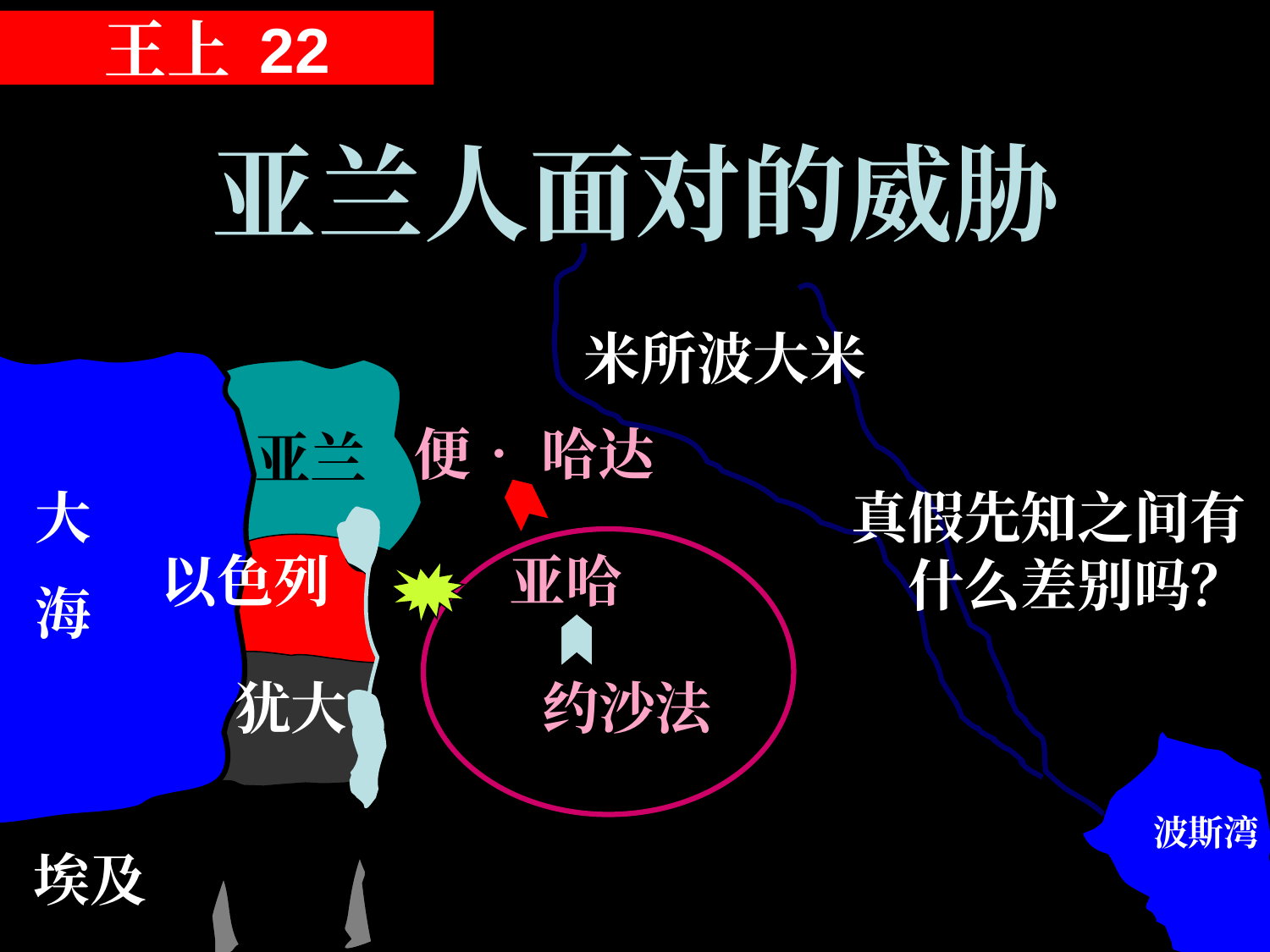

# 王上 22
亚兰人面对的威胁

米所波大米

便• 哈达
亚兰
大
海
真假先知之间有什么差别吗？

以色列
亚哈

犹大
约沙法

波斯湾
埃及